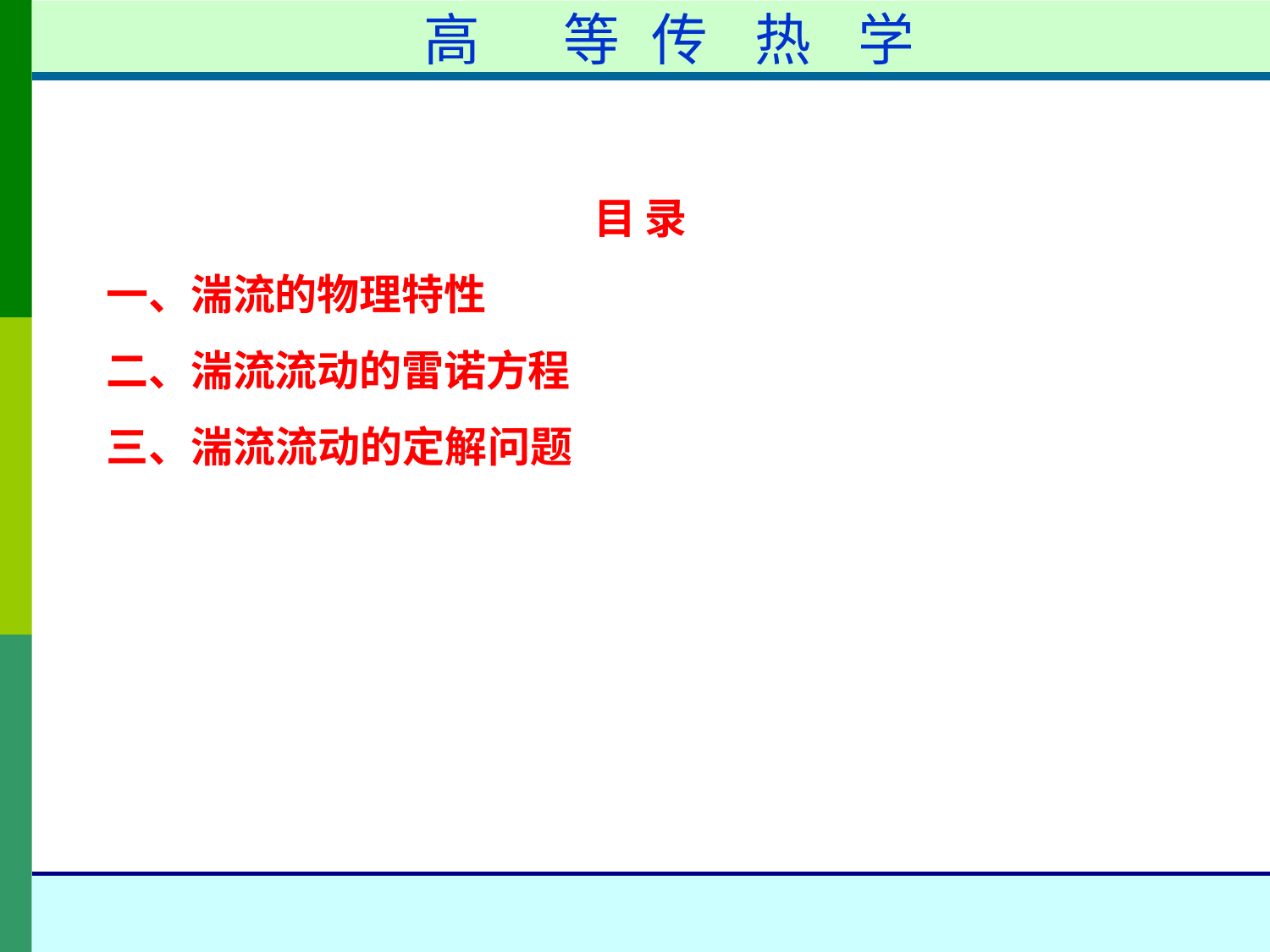

高	等	传	热	学

目 录
一、湍流的物理特性
二、湍流流动的雷诺方程
三、湍流流动的定解问题